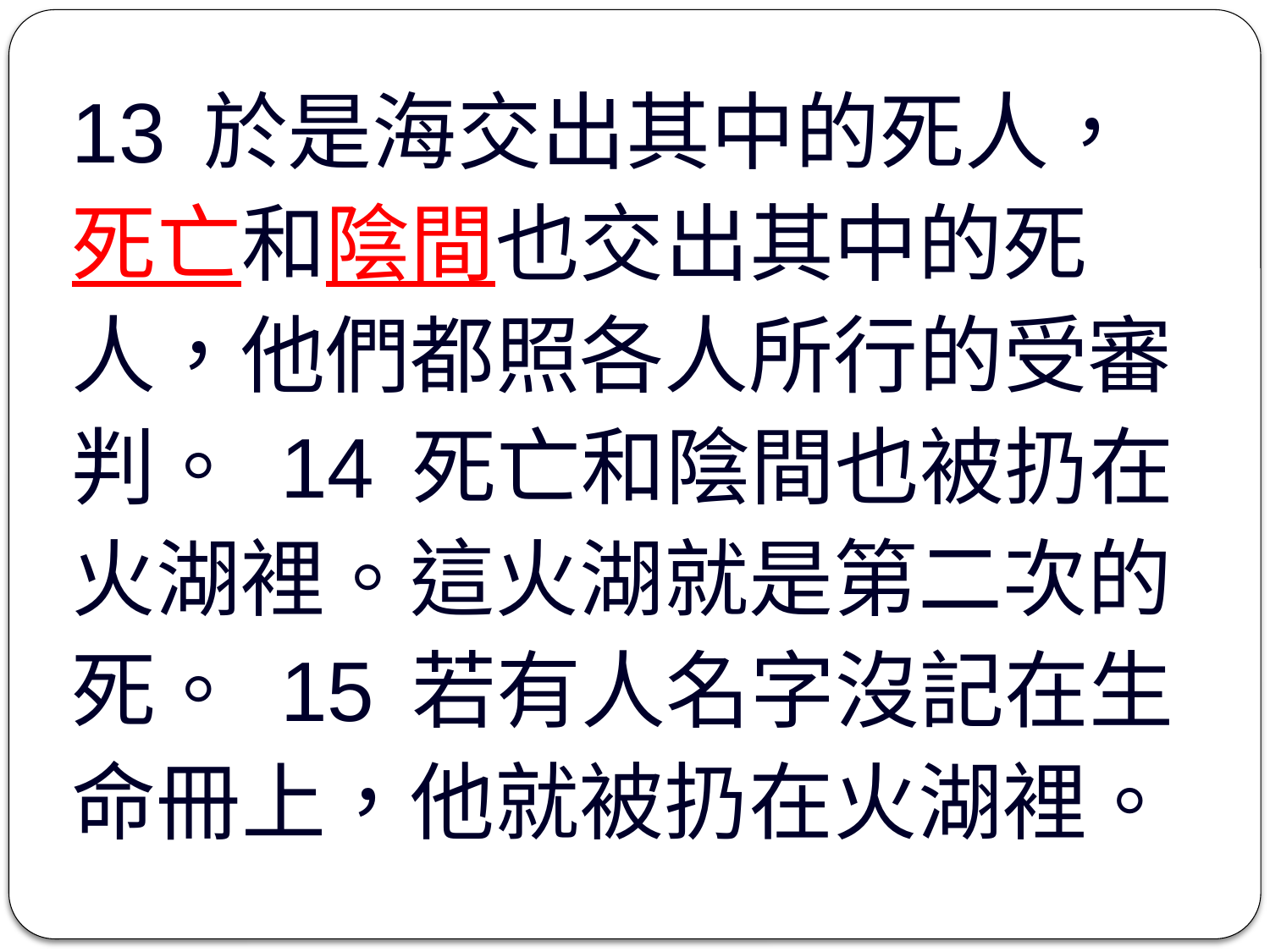

13 於是海交出其中的死人，死亡和陰間也交出其中的死人，他們都照各人所行的受審判。 14 死亡和陰間也被扔在火湖裡。這火湖就是第二次的死。 15 若有人名字沒記在生命冊上，他就被扔在火湖裡。